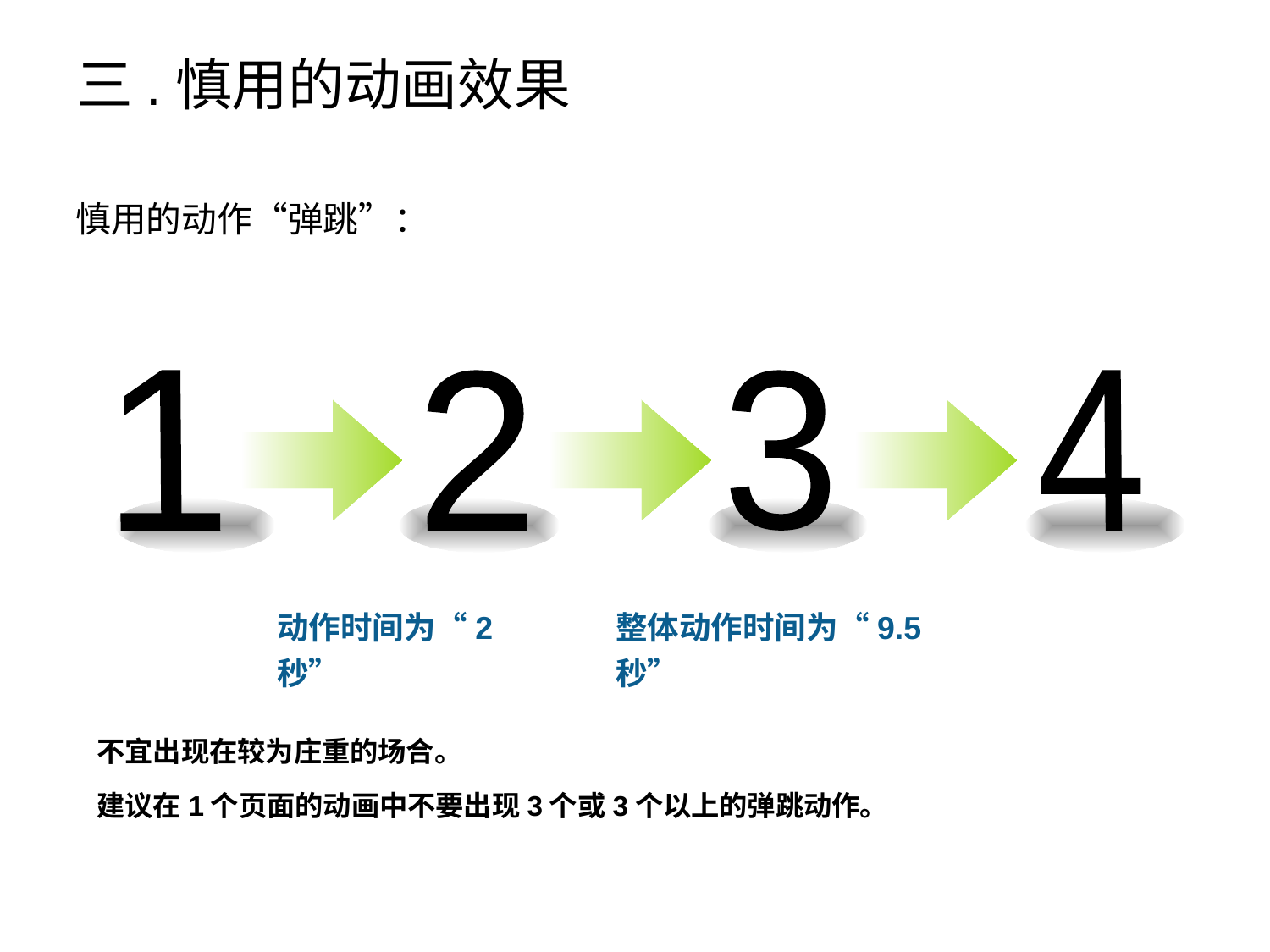

# 三.慎用的动画效果
慎用的动作“弹跳”：
1
2
3
4

动作时间为“2秒”
整体动作时间为“9.5秒”
不宜出现在较为庄重的场合。
建议在1个页面的动画中不要出现3个或3个以上的弹跳动作。